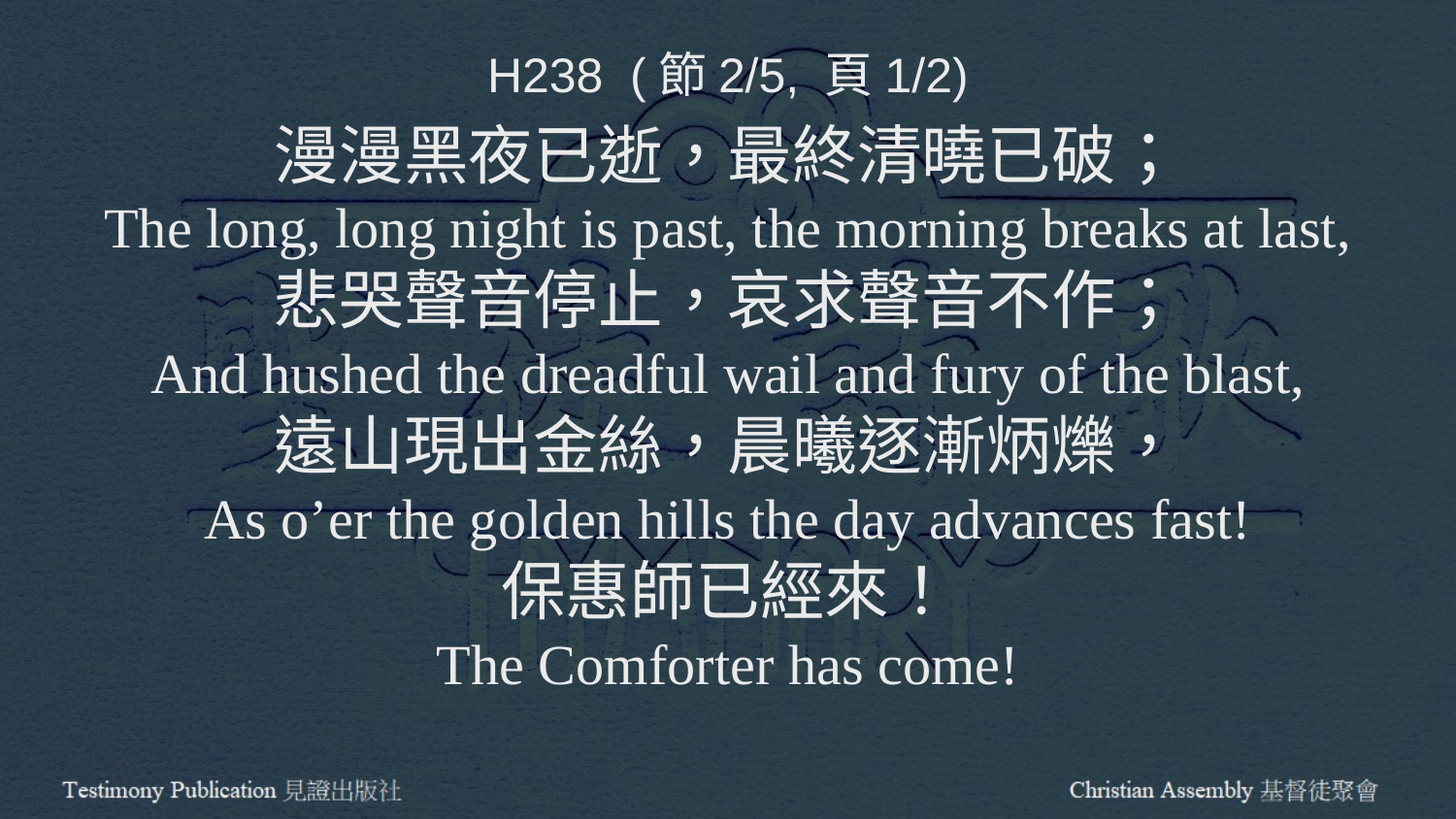

H238  (節2/5, 頁1/2)
漫漫黑夜已逝，最終清曉已破；
The long, long night is past, the morning breaks at last,
悲哭聲音停止，哀求聲音不作；
And hushed the dreadful wail and fury of the blast,
遠山現出金絲，晨曦逐漸炳爍，
As o’er the golden hills the day advances fast!
保惠師已經來！
The Comforter has come!